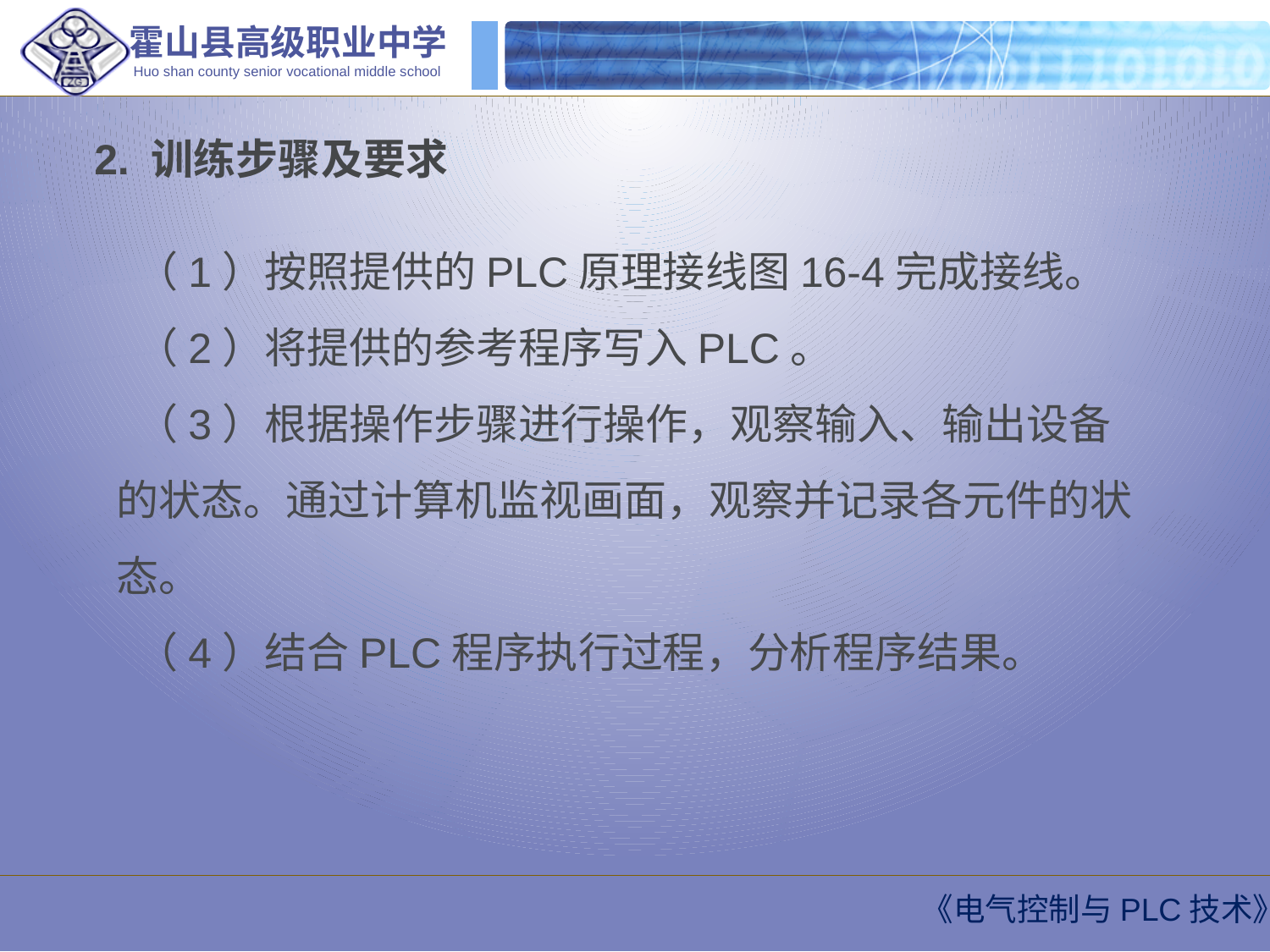

2. 训练步骤及要求
 （1）按照提供的PLC原理接线图16-4完成接线。
 （2）将提供的参考程序写入PLC。
 （3）根据操作步骤进行操作，观察输入、输出设备的状态。通过计算机监视画面，观察并记录各元件的状态。
 （4）结合PLC程序执行过程，分析程序结果。